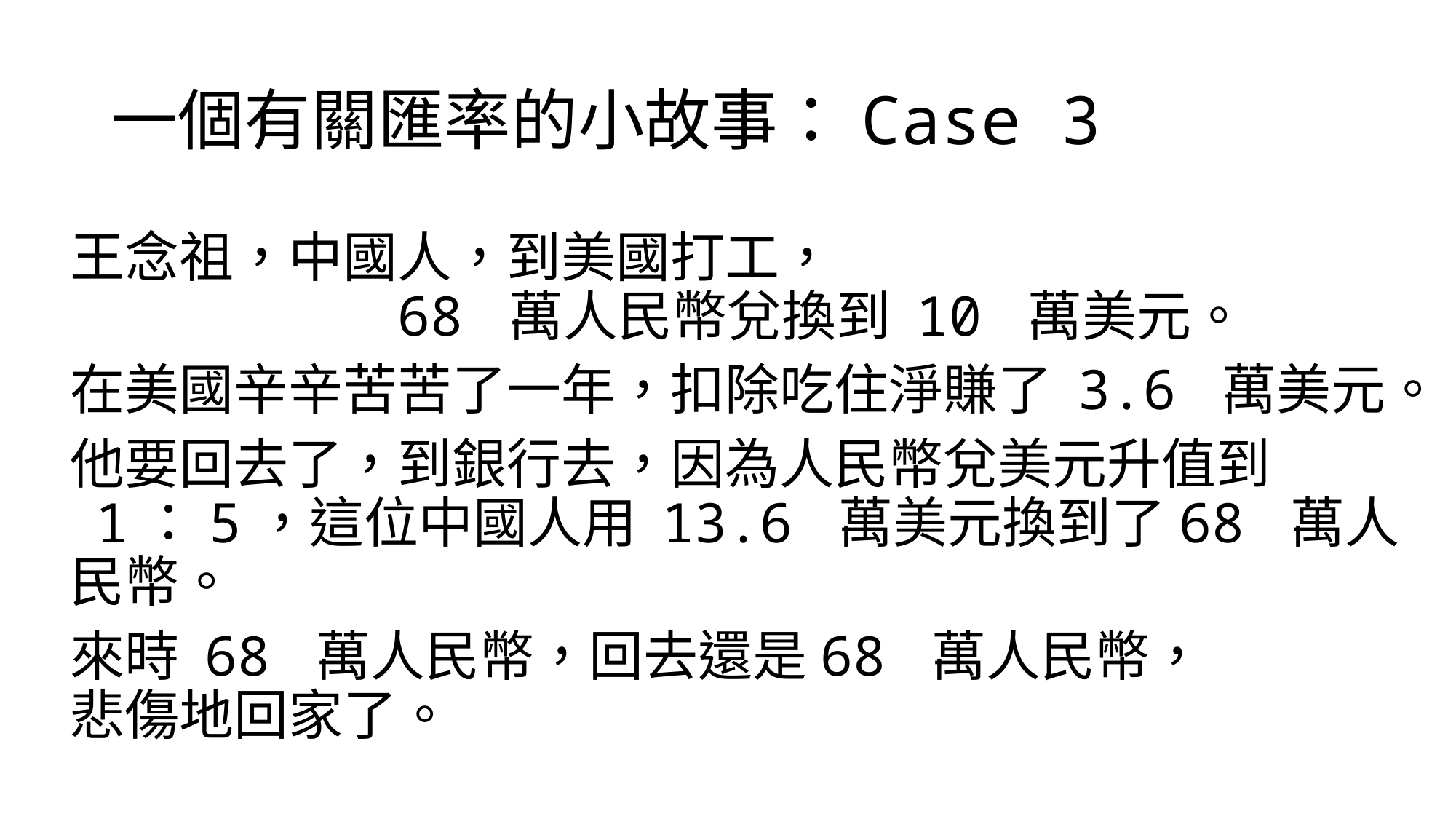

# 一個有關匯率的小故事：Case 3
王念祖，中國人，到美國打工，
			68 萬人民幣兌換到 10 萬美元。
在美國辛辛苦苦了一年，扣除吃住淨賺了 3.6 萬美元。
他要回去了，到銀行去，因為人民幣兌美元升值到
 1：5，這位中國人用 13.6 萬美元換到了68 萬人民幣。
來時 68 萬人民幣，回去還是68 萬人民幣，
悲傷地回家了。